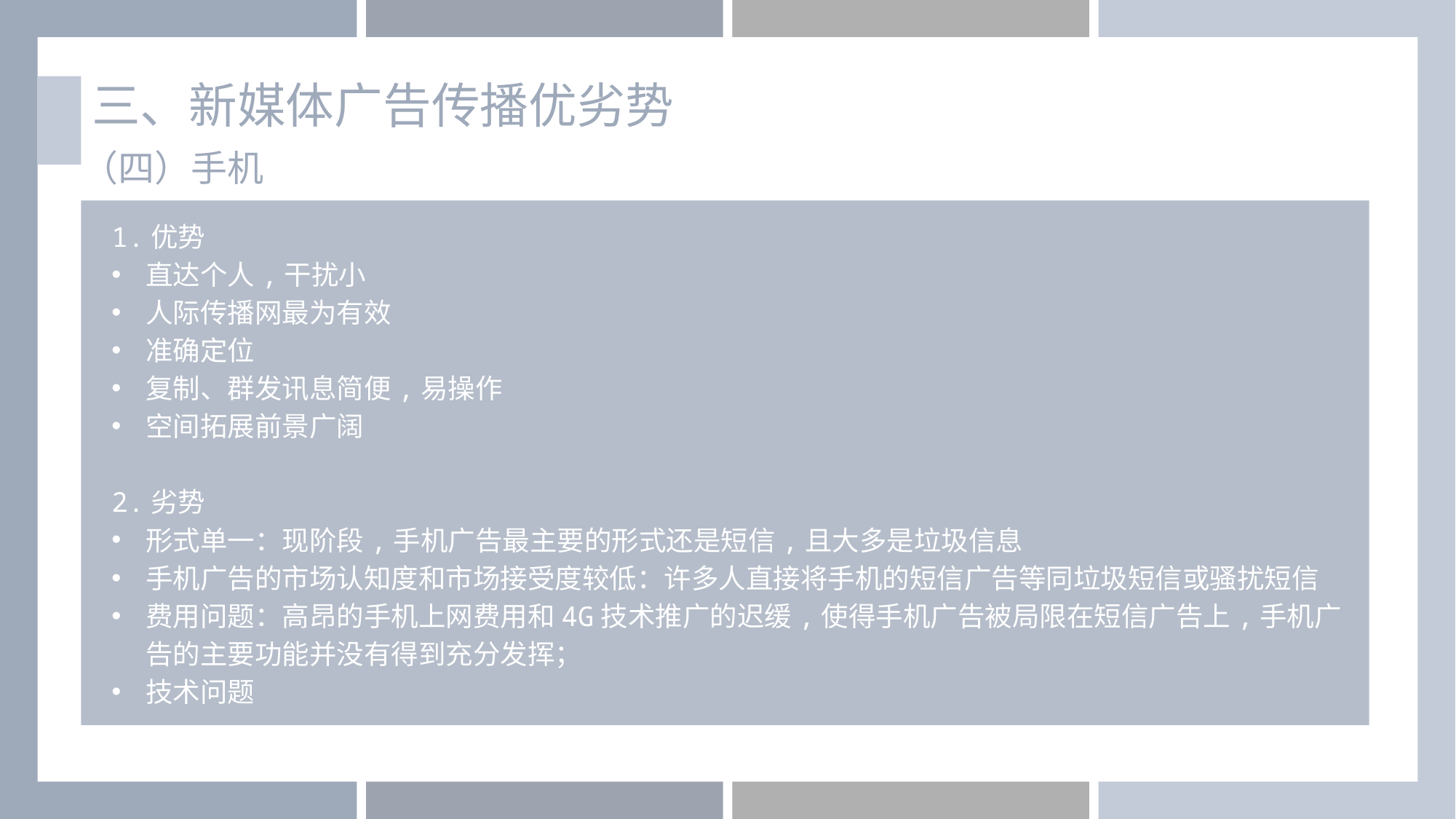

三、新媒体广告传播优劣势

（四）手机

1.优势
直达个人,干扰小
人际传播网最为有效
准确定位
复制、群发讯息简便,易操作
空间拓展前景广阔

2.劣势
形式单一：现阶段,手机广告最主要的形式还是短信,且大多是垃圾信息
手机广告的市场认知度和市场接受度较低：许多人直接将手机的短信广告等同垃圾短信或骚扰短信
费用问题：高昂的手机上网费用和4G技术推广的迟缓,使得手机广告被局限在短信广告上,手机广告的主要功能并没有得到充分发挥；
技术问题